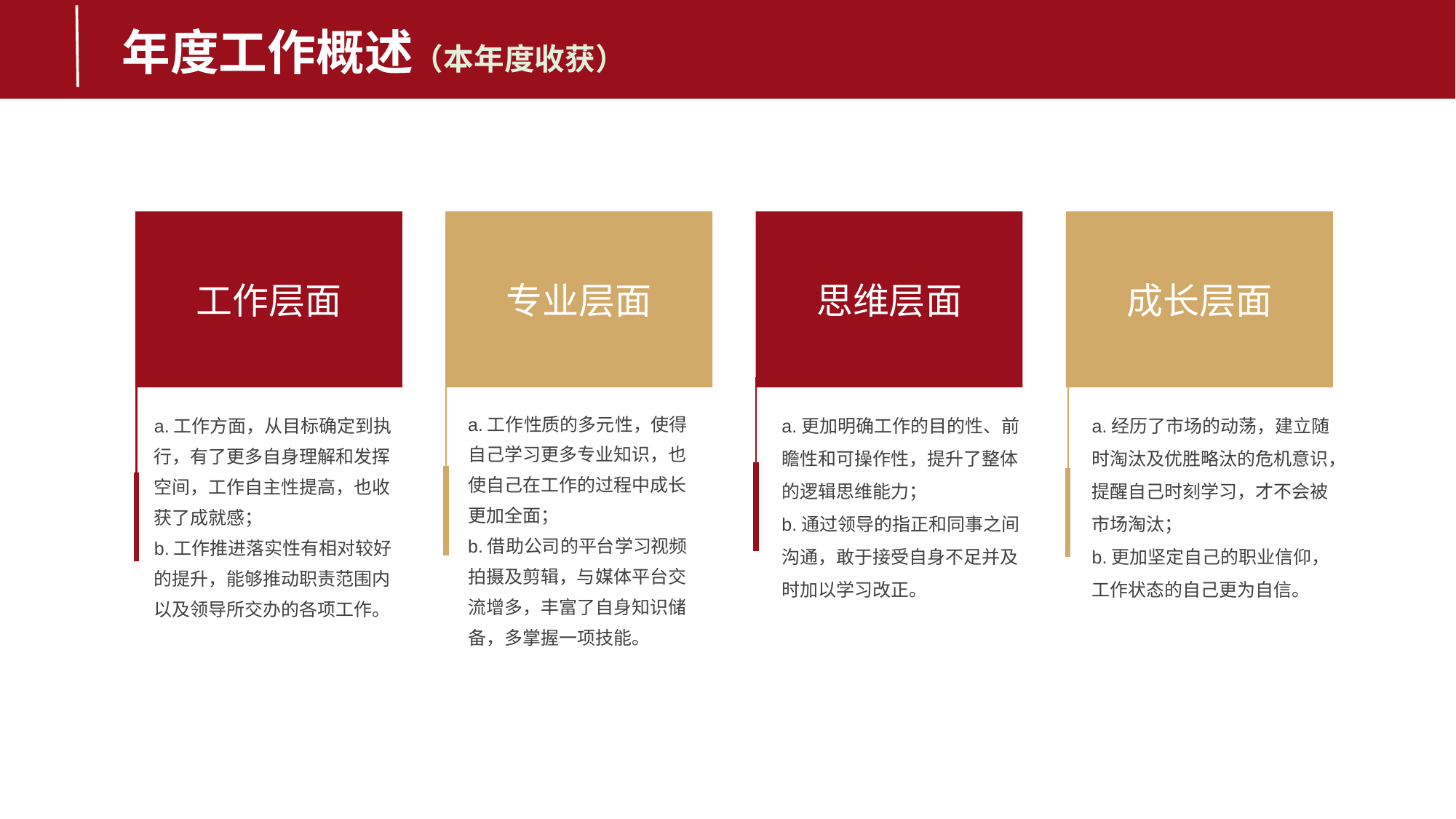

年度工作概述（本年度收获）
此处添加详细文本描述，建议与标题相关并符合整体语言风格，语言描述尽量简洁生动。
工作层面
专业层面
思维层面
成长层面
a.工作性质的多元性，使得自己学习更多专业知识，也使自己在工作的过程中成长更加全面；
b.借助公司的平台学习视频拍摄及剪辑，与媒体平台交流增多，丰富了自身知识储备，多掌握一项技能。
a.更加明确工作的目的性、前瞻性和可操作性，提升了整体的逻辑思维能力；
b.通过领导的指正和同事之间沟通，敢于接受自身不足并及时加以学习改正。
a.经历了市场的动荡，建立随时淘汰及优胜略汰的危机意识，提醒自己时刻学习，才不会被市场淘汰；
b.更加坚定自己的职业信仰，工作状态的自己更为自信。
a.工作方面，从目标确定到执行，有了更多自身理解和发挥空间，工作自主性提高，也收获了成就感；
b.工作推进落实性有相对较好的提升，能够推动职责范围内以及领导所交办的各项工作。